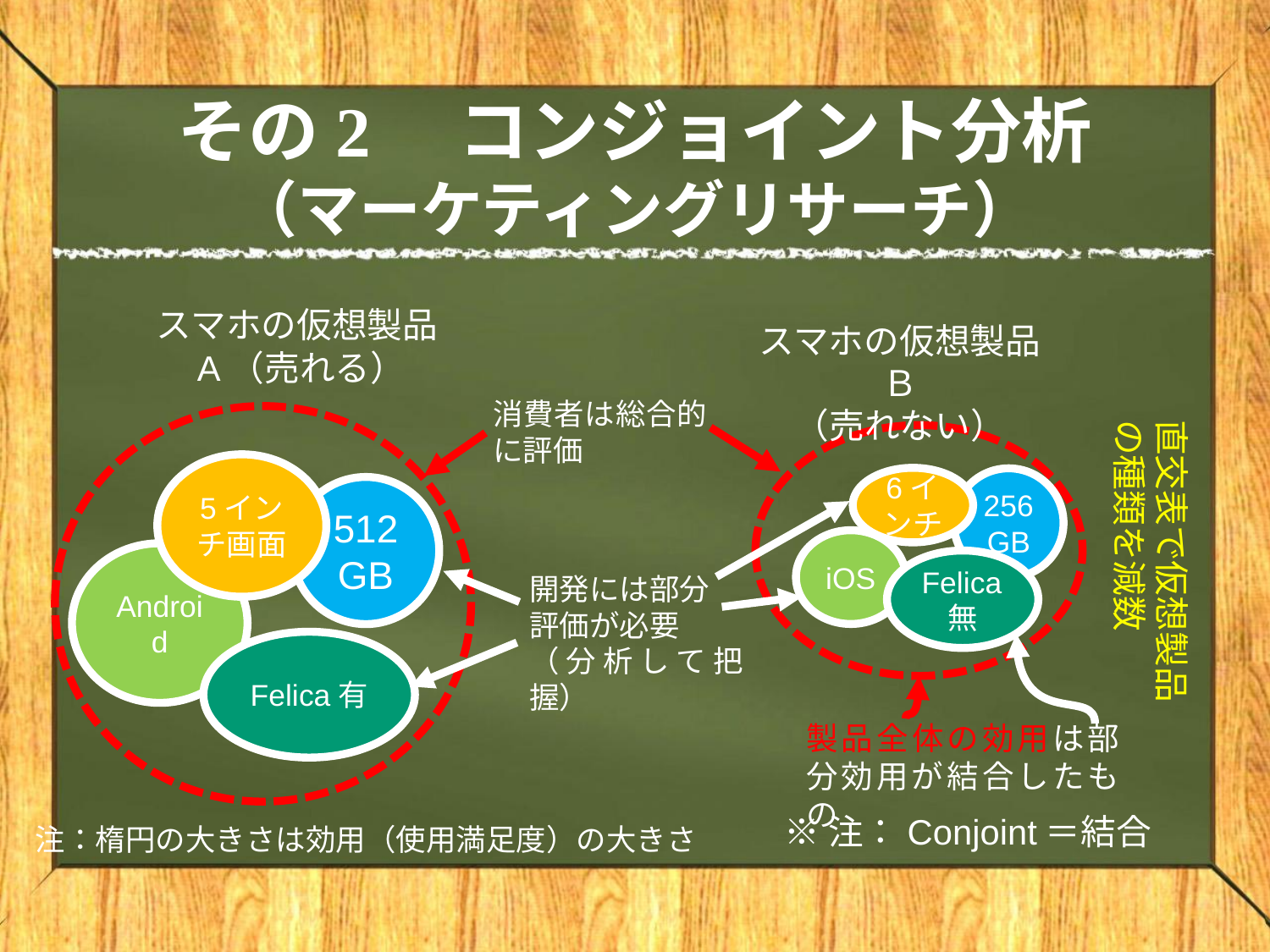

# その2　コンジョイント分析 （マーケティングリサーチ）
スマホの仮想製品A（売れる）
スマホの仮想製品Ｂ
（売れない）
消費者は総合的に評価

直交表で仮想製品の種類を減数

5インチ画面
6インチ
256GB
512GB
iOS
Android
Felica無
開発には部分
評価が必要
（分析して把握）
Felica有
製品全体の効用は部分効用が結合したもの
※注：Conjoint＝結合
注：楕円の大きさは効用（使用満足度）の大きさ